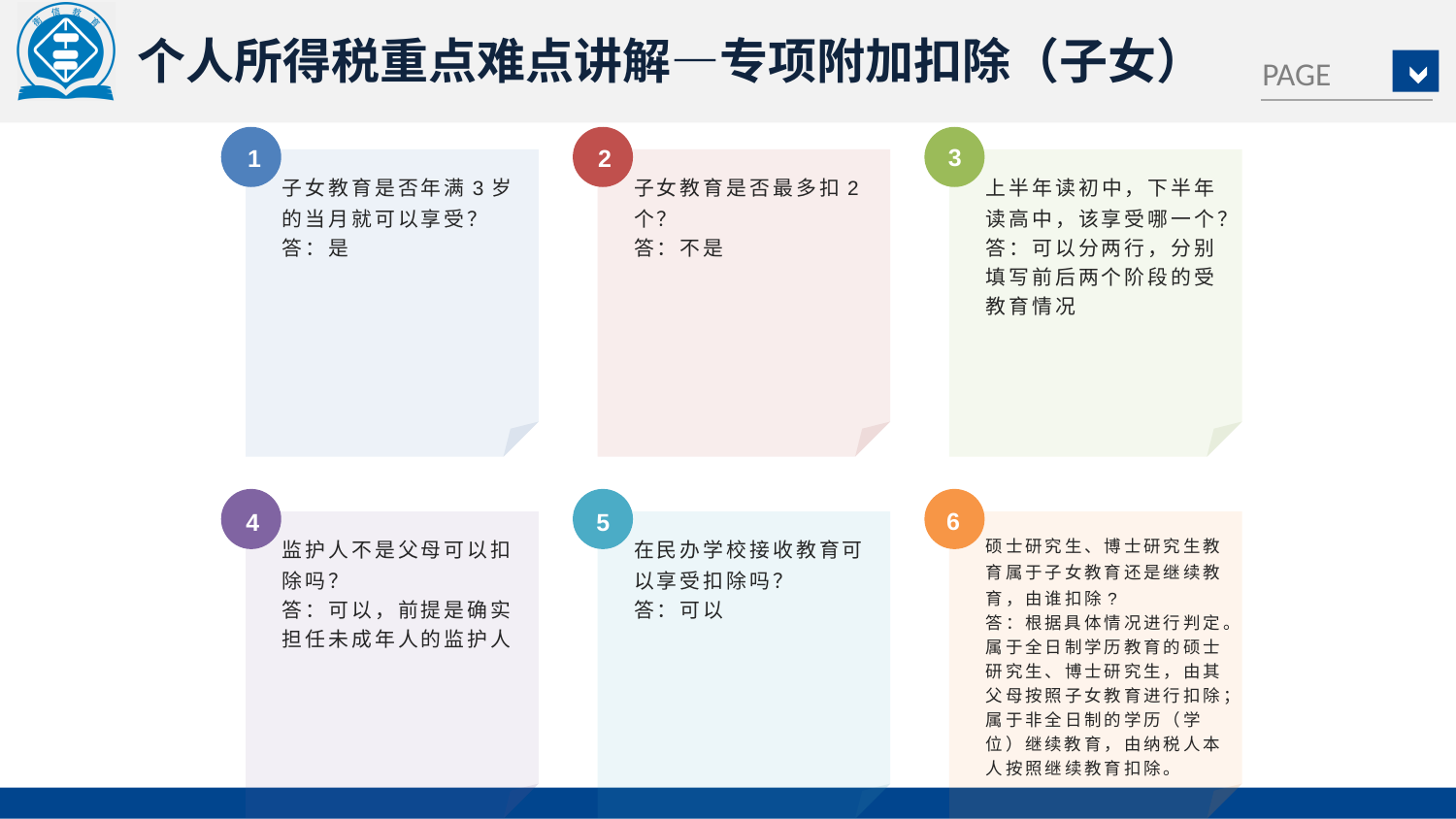

个人所得税重点难点讲解—专项附加扣除（子女）
19

3
1
2

子女教育是否年满3岁的当月就可以享受？
答：是
子女教育是否最多扣2个？
答：不是
上半年读初中，下半年读高中，该享受哪一个？
答：可以分两行，分别填写前后两个阶段的受教育情况

6
4
5

监护人不是父母可以扣除吗？
答：可以，前提是确实担任未成年人的监护人
在民办学校接收教育可以享受扣除吗？
答：可以
硕士研究生、博士研究生教育属于子女教育还是继续教育，由谁扣除?
答：根据具体情况进行判定。属于全日制学历教育的硕士研究生、博士研究生，由其父母按照子女教育进行扣除；属于非全日制的学历（学位）继续教育，由纳税人本人按照继续教育扣除。